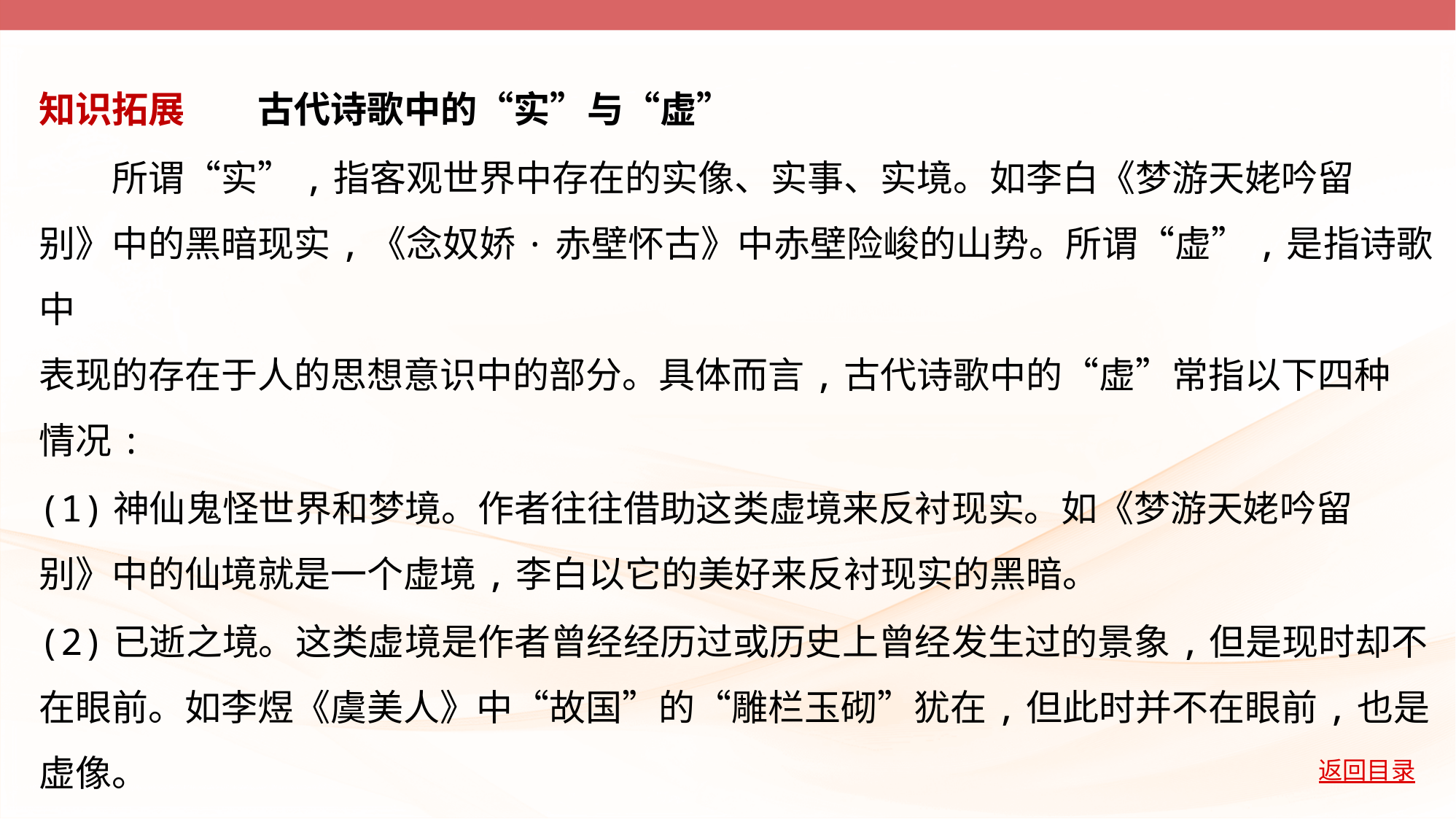

知识拓展	古代诗歌中的“实”与“虚”
　　所谓“实”,指客观世界中存在的实像、实事、实境。如李白《梦游天姥吟留
别》中的黑暗现实,《念奴娇·赤壁怀古》中赤壁险峻的山势。所谓“虚”,是指诗歌中
表现的存在于人的思想意识中的部分。具体而言,古代诗歌中的“虚”常指以下四种
情况:
(1)神仙鬼怪世界和梦境。作者往往借助这类虚境来反衬现实。如《梦游天姥吟留
别》中的仙境就是一个虚境,李白以它的美好来反衬现实的黑暗。
(2)已逝之境。这类虚境是作者曾经经历过或历史上曾经发生过的景象,但是现时却不
在眼前。如李煜《虞美人》中“故国”的“雕栏玉砌”犹在,但此时并不在眼前,也是
虚像。